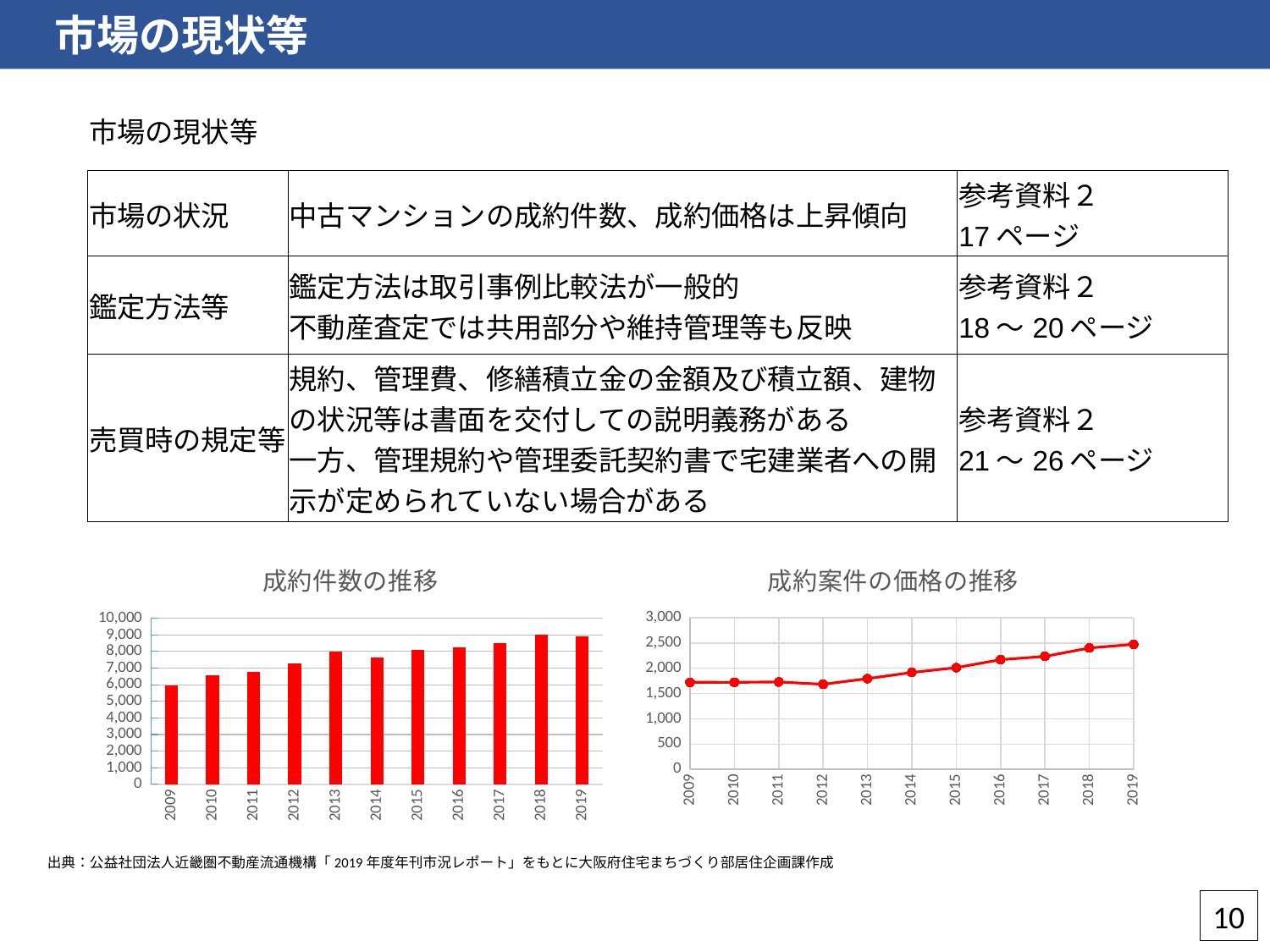

市場の現状等
| 市場の現状等 |  |  |
| --- | --- | --- |
| 市場の状況 | 中古マンションの成約件数、成約価格は上昇傾向 | 参考資料２ 17ページ |
| 鑑定方法等 | 鑑定方法は取引事例比較法が一般的 不動産査定では共用部分や維持管理等も反映 | 参考資料２ 18～20ページ |
| 売買時の規定等 | 規約、管理費、修繕積立金の金額及び積立額、建物の状況等は書面を交付しての説明義務がある 一方、管理規約や管理委託契約書で宅建業者への開示が定められていない場合がある | 参考資料２ 21～26ページ |

### Chart: 成約件数の推移

| Category | 件数 |
|---|---|
| 2009 | 5963.0 |
| 2010 | 6574.0 |
| 2011 | 6793.0 |
| 2012 | 7273.0 |
| 2013 | 8003.0 |
| 2014 | 7615.0 |
| 2015 | 8074.0 |
| 2016 | 8265.0 |
| 2017 | 8495.0 |
| 2018 | 9034.0 |
| 2019 | 8919.0 |

### Chart: 成約案件の価格の推移

| Category | 価格 |
|---|---|
出典：公益社団法人近畿圏不動産流通機構「2019年度年刊市況レポート」をもとに大阪府住宅まちづくり部居住企画課作成
10